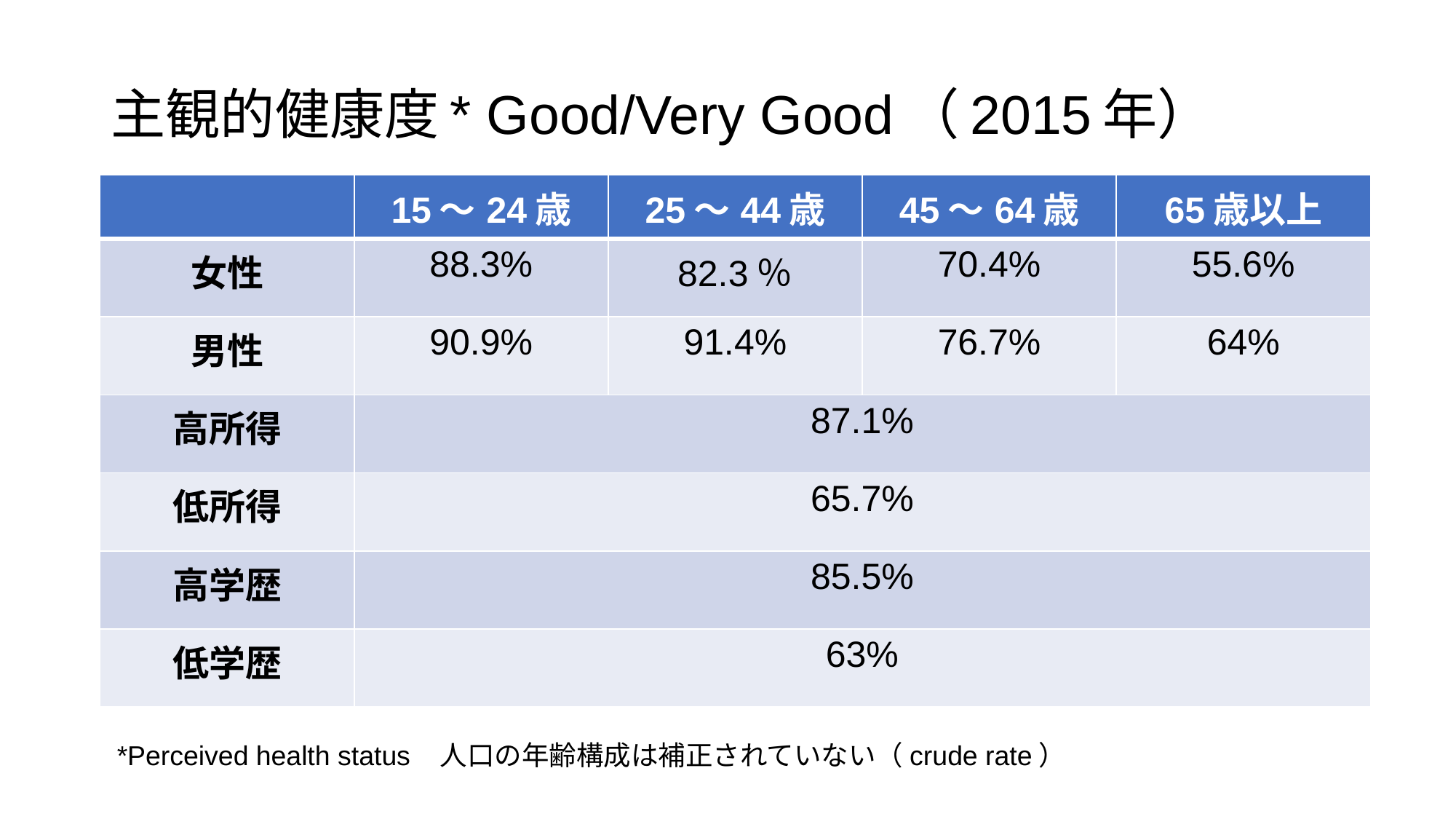

# 主観的健康度* Good/Very Good（2015年）
|  | 15～24歳 | 25～44歳 | 45～64歳 | 65歳以上 |
| --- | --- | --- | --- | --- |
| 女性 | 88.3% | 82.3％ | 70.4% | 55.6% |
| 男性 | 90.9% | 91.4% | 76.7% | 64% |
| 高所得 | 87.1% |  |  |  |
| 低所得 | 65.7% |  |  |  |
| 高学歴 | 85.5% |  |  |  |
| 低学歴 | 63% |  |  |  |
*Perceived health status   人口の年齢構成は補正されていない（crude rate）